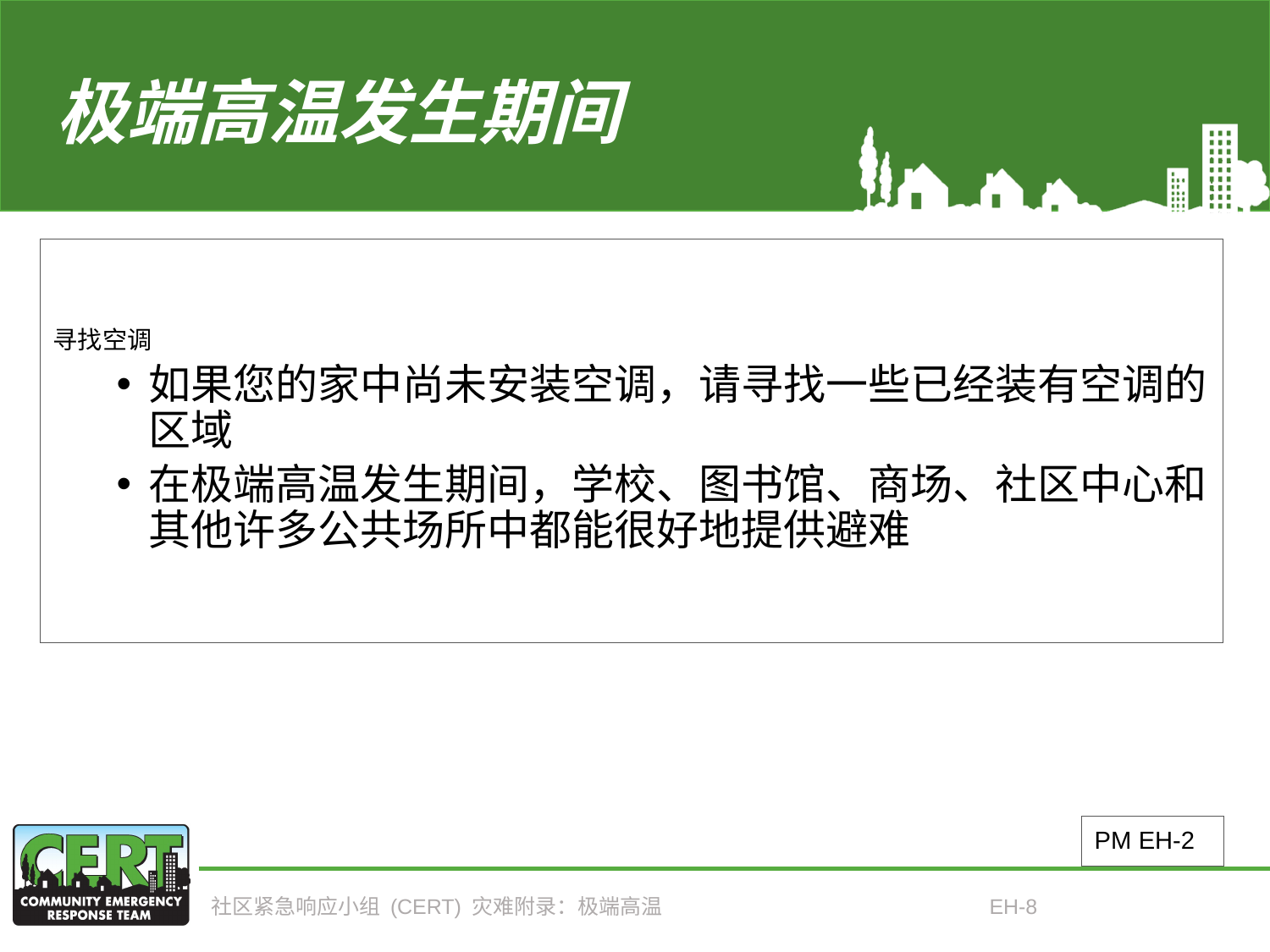

# 极端高温发生期间
寻找空调
如果您的家中尚未安装空调，请寻找一些已经装有空调的区域
在极端高温发生期间，学校、图书馆、商场、社区中心和其他许多公共场所中都能很好地提供避难
PM EH-2
社区紧急响应小组 (CERT) 灾难附录：极端高温
EH-8